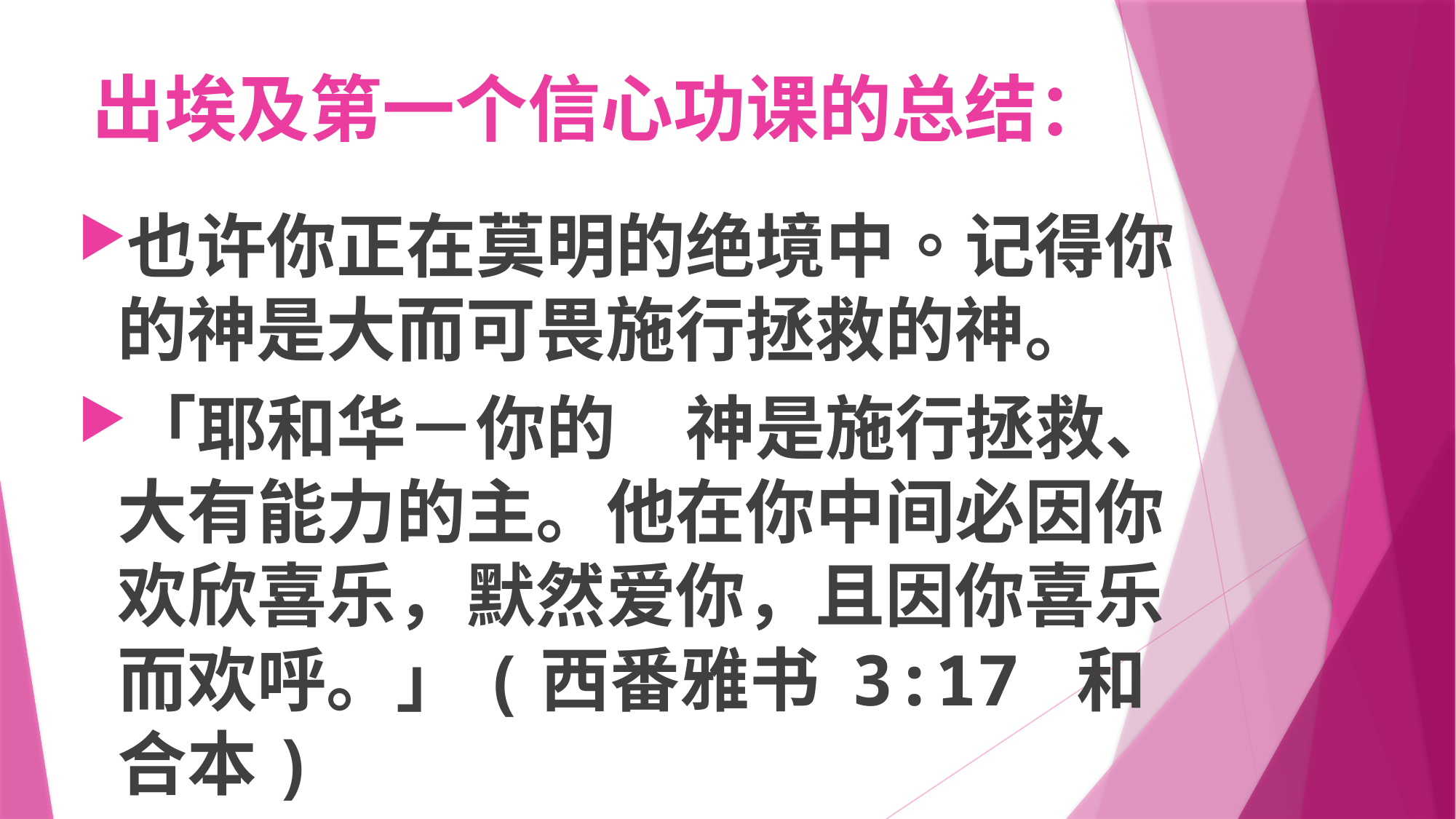

# 出埃及第一个信心功课的总结：
也许你正在莫明的绝境中。记得你的神是大而可畏施行拯救的神。
「耶和华－你的　神是施行拯救、大有能力的主。他在你中间必因你欢欣喜乐，默然爱你，且因你喜乐而欢呼。」(西番雅书 3:17 和合本)